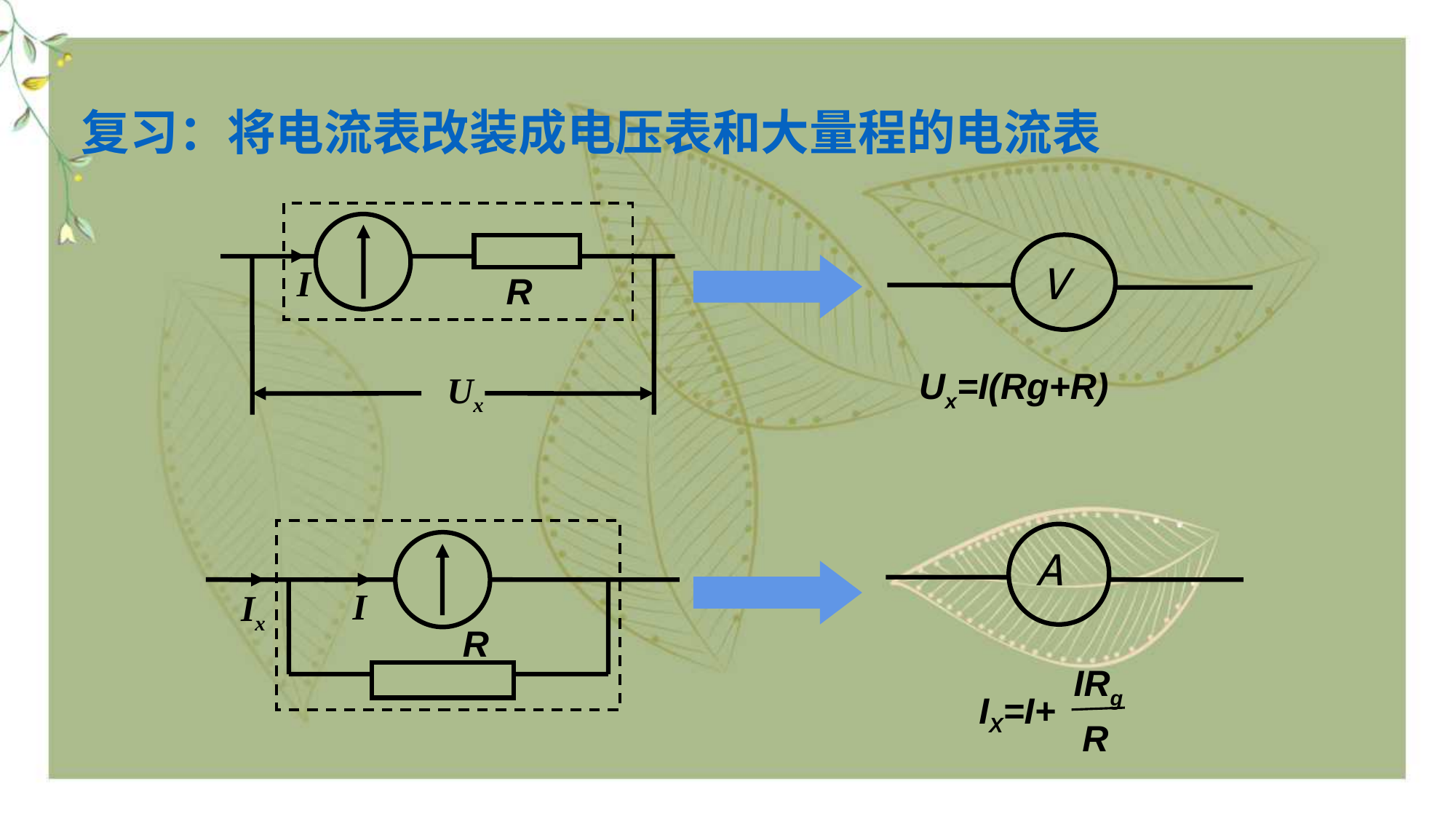

复习：将电流表改装成电压表和大量程的电流表

I

Ux

R

V

Ux=I(Rg+R)

I
Ix

R

A

IRg
IX=I+

R